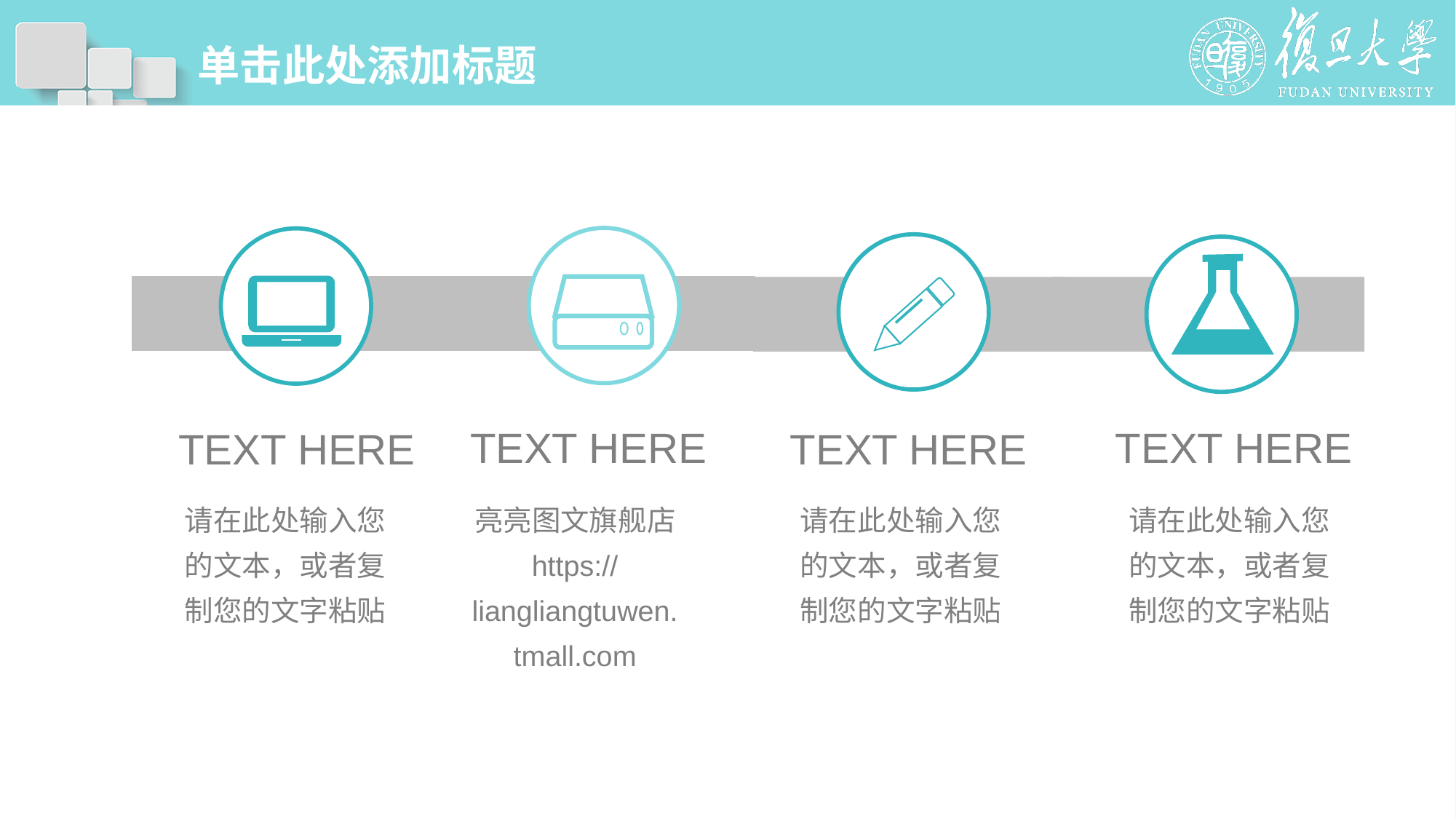

# 单击此处添加标题

TEXT HERE
TEXT HERE
TEXT HERE
TEXT HERE
请在此处输入您的文本，或者复制您的文字粘贴
亮亮图文旗舰店
https://liangliangtuwen.tmall.com
请在此处输入您的文本，或者复制您的文字粘贴
请在此处输入您的文本，或者复制您的文字粘贴